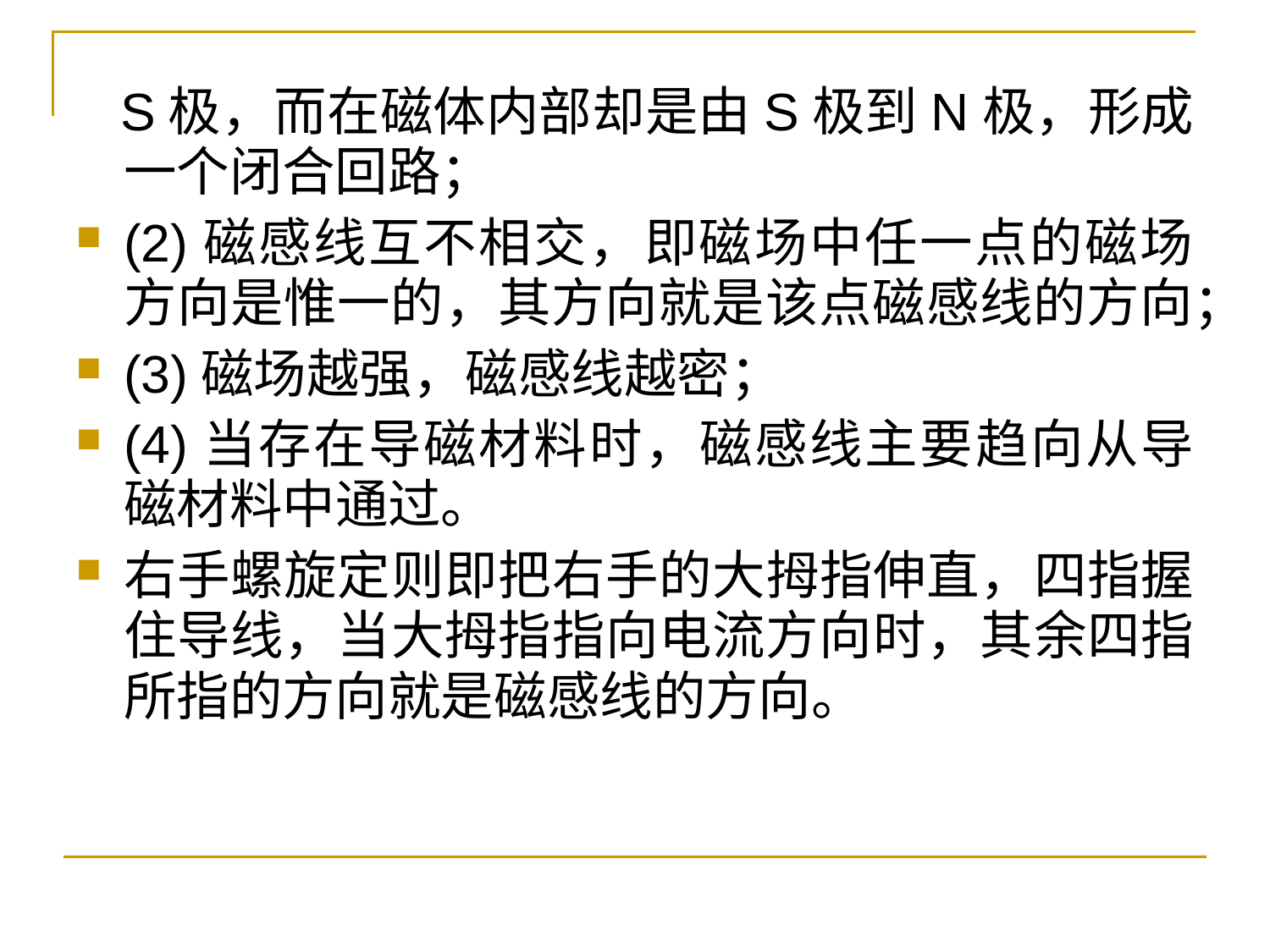

S极，而在磁体内部却是由S极到N极，形成一个闭合回路；
(2)磁感线互不相交，即磁场中任一点的磁场方向是惟一的，其方向就是该点磁感线的方向；
(3)磁场越强，磁感线越密；
(4)当存在导磁材料时，磁感线主要趋向从导磁材料中通过。
右手螺旋定则即把右手的大拇指伸直，四指握住导线，当大拇指指向电流方向时，其余四指所指的方向就是磁感线的方向。